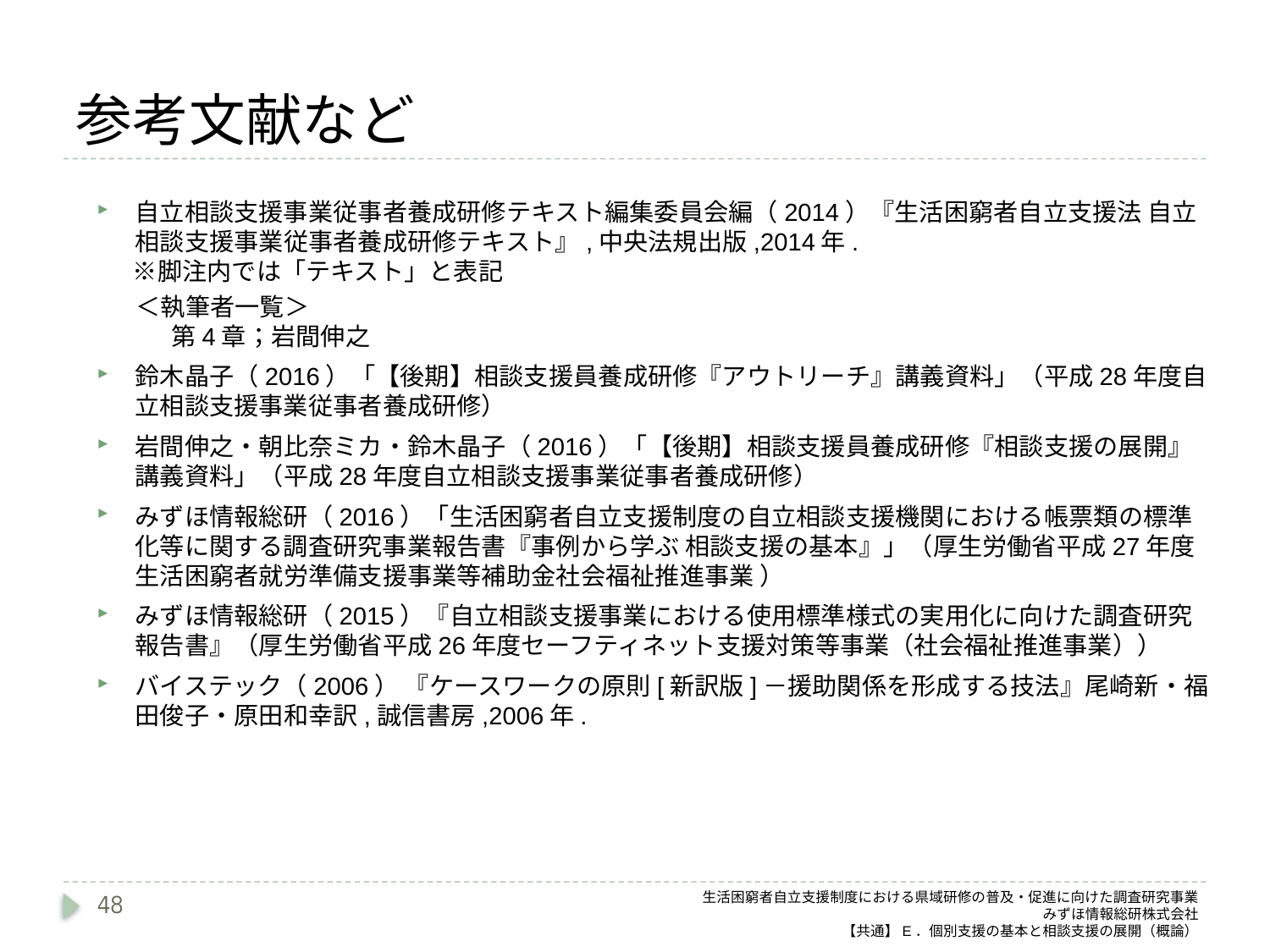

# 参考文献など
自立相談支援事業従事者養成研修テキスト編集委員会編（2014）『生活困窮者自立支援法 自立相談支援事業従事者養成研修テキスト』,中央法規出版,2014年.
　  ※脚注内では「テキスト」と表記
      ＜執筆者一覧＞
　　　第4章；岩間伸之
鈴木晶子（2016）「【後期】相談支援員養成研修『アウトリーチ』講義資料」（平成28年度自立相談支援事業従事者養成研修）
岩間伸之・朝比奈ミカ・鈴木晶子（2016）「【後期】相談支援員養成研修『相談支援の展開』講義資料」（平成28年度自立相談支援事業従事者養成研修）
みずほ情報総研（2016）「生活困窮者自立支援制度の自立相談支援機関における帳票類の標準化等に関する調査研究事業報告書『事例から学ぶ 相談支援の基本』」（厚生労働省平成27年度生活困窮者就労準備支援事業等補助金社会福祉推進事業 ）
みずほ情報総研（2015）『自立相談支援事業における使用標準様式の実用化に向けた調査研究 報告書』（厚生労働省平成26年度セーフティネット支援対策等事業（社会福祉推進事業））
バイステック（2006） 『ケースワークの原則[新訳版]－援助関係を形成する技法』尾崎新・福田俊子・原田和幸訳,誠信書房,2006年.

48
生活困窮者自立支援制度における県域研修の普及・促進に向けた調査研究事業
みずほ情報総研株式会社
【共通】E．個別支援の基本と相談支援の展開（概論）